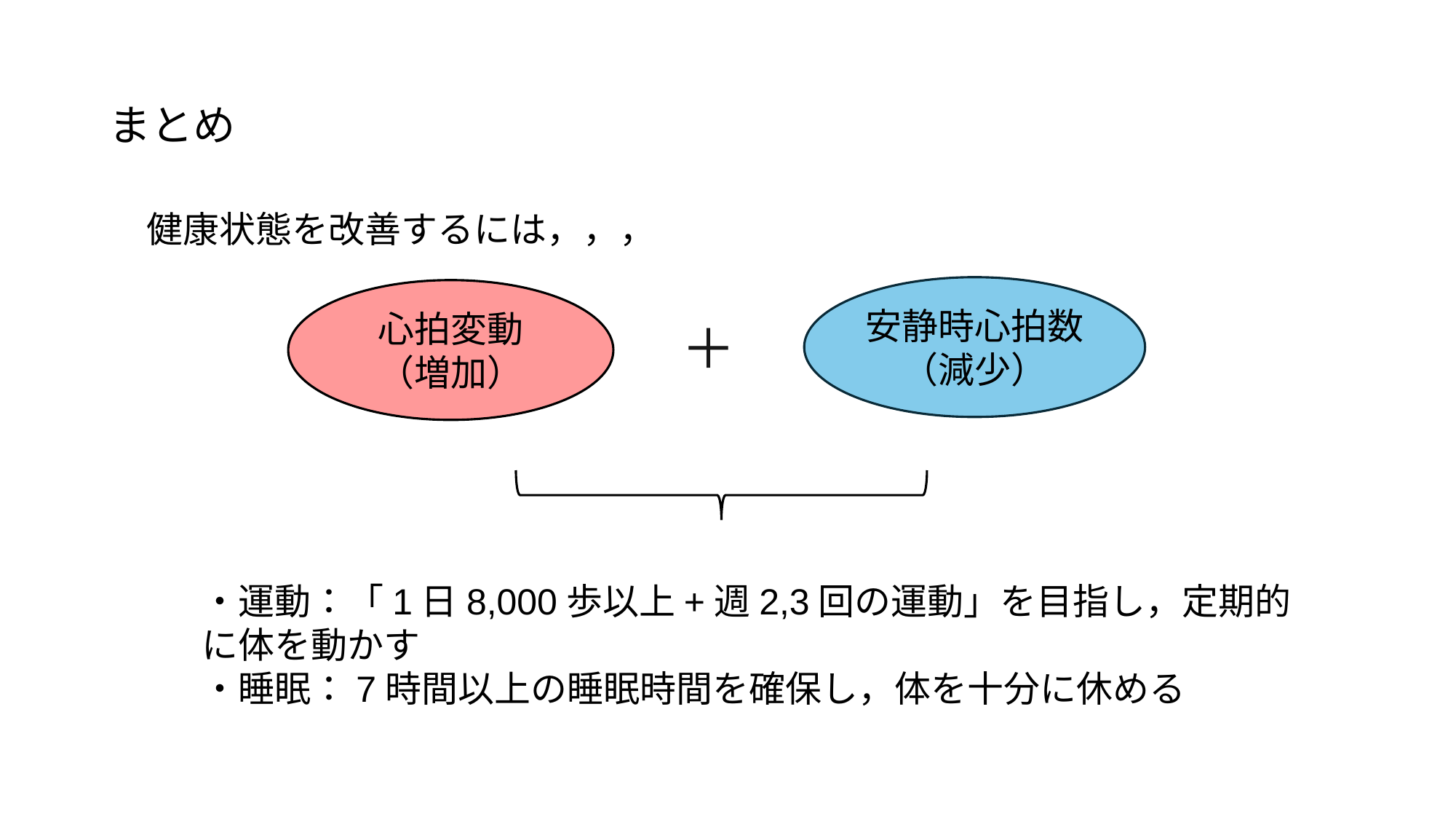

まとめ
健康状態を改善するには，，，
安静時心拍数
（減少）
心拍変動
（増加）

＋
・運動：「1日8,000歩以上+週2,3回の運動」を目指し，定期的に体を動かす
・睡眠：7時間以上の睡眠時間を確保し，体を十分に休める